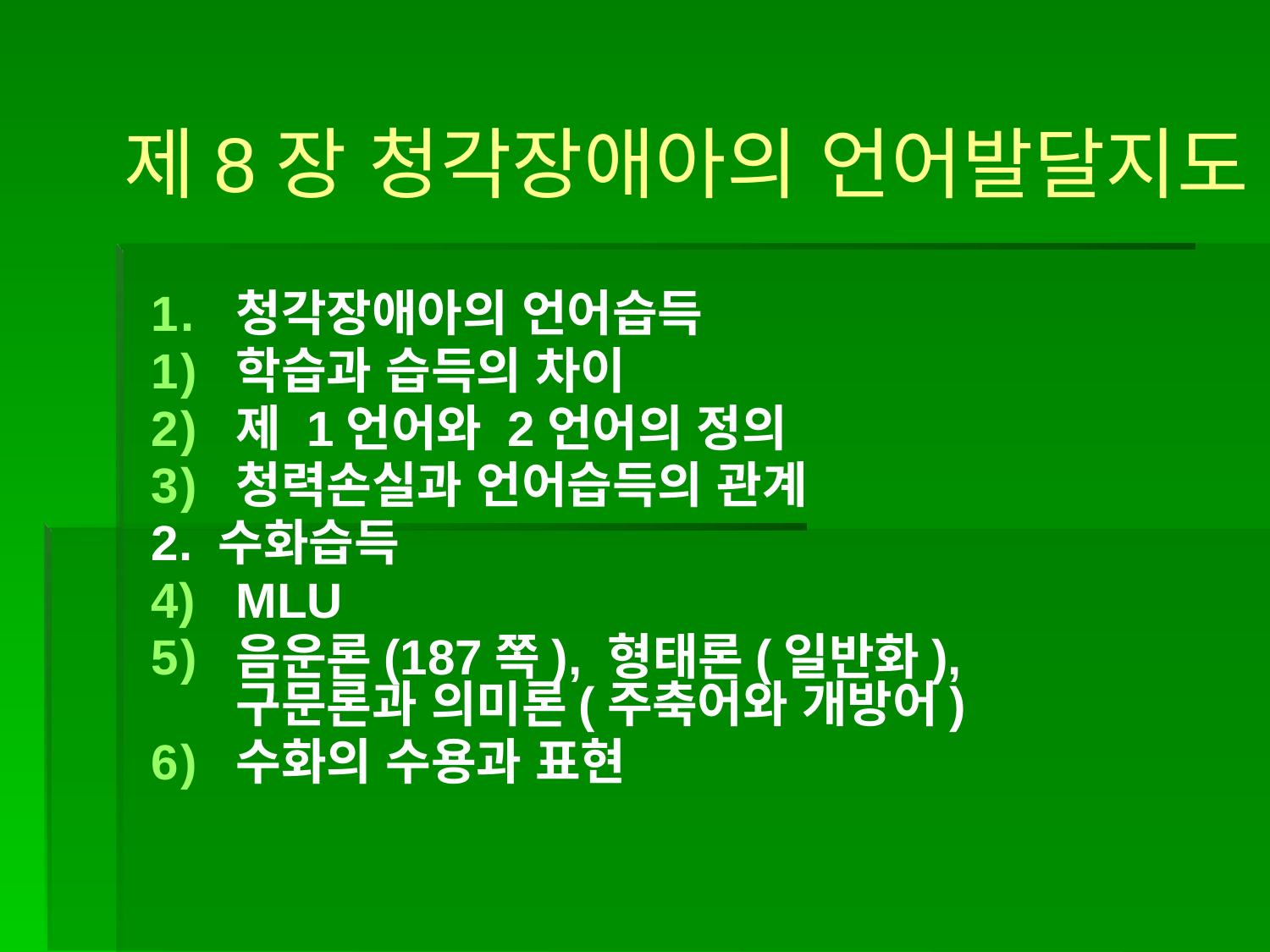

제8장 청각장애아의 언어발달지도
청각장애아의 언어습득
학습과 습득의 차이
제 1언어와 2언어의 정의
청력손실과 언어습득의 관계
2. 수화습득
MLU
음운론(187쪽), 형태론(일반화), 구문론과 의미론(주축어와 개방어)
수화의 수용과 표현